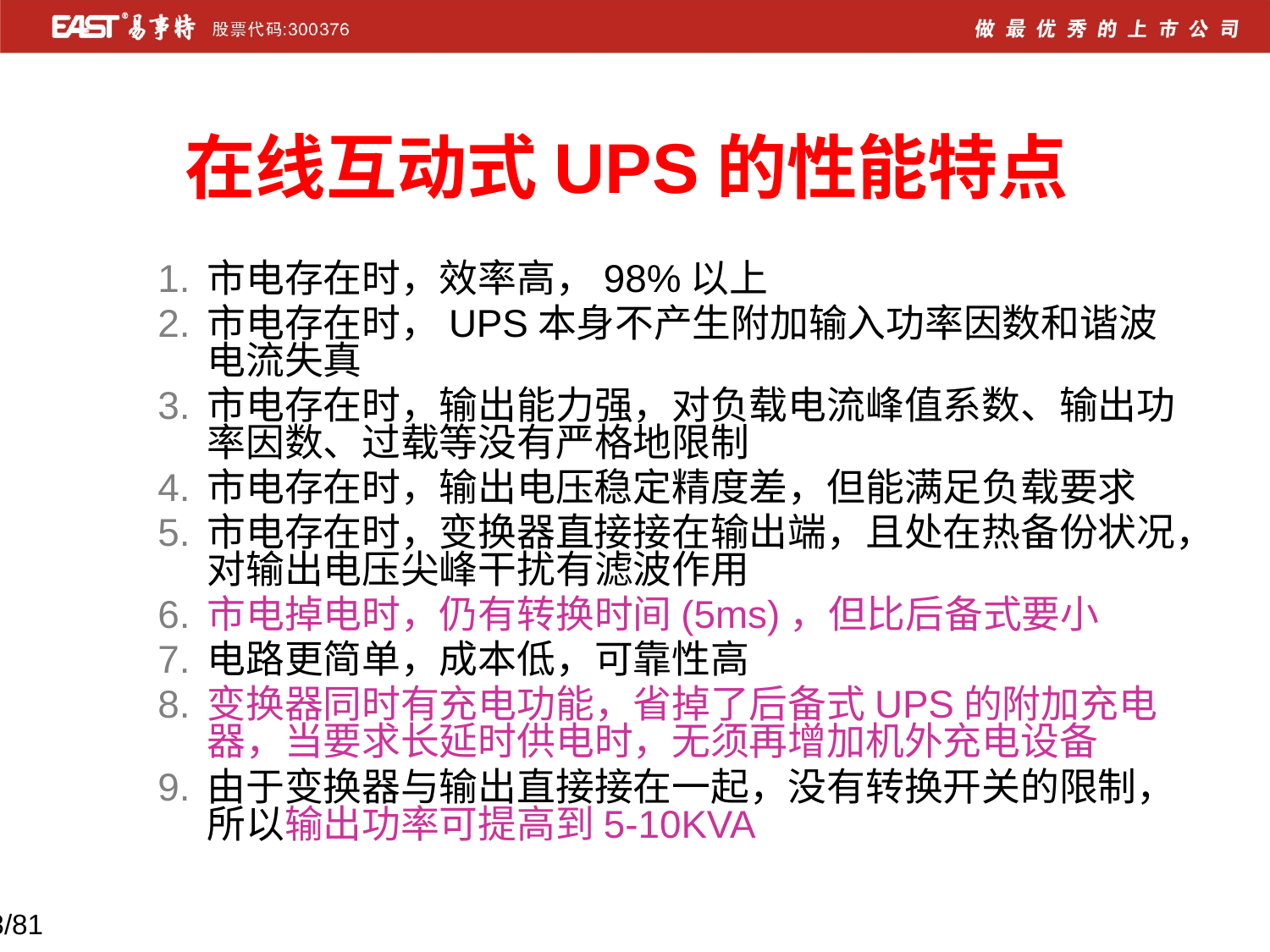

在线互动式UPS的性能特点
市电存在时，效率高，98%以上
市电存在时，UPS本身不产生附加输入功率因数和谐波电流失真
市电存在时，输出能力强，对负载电流峰值系数、输出功率因数、过载等没有严格地限制
市电存在时，输出电压稳定精度差，但能满足负载要求
市电存在时，变换器直接接在输出端，且处在热备份状况，对输出电压尖峰干扰有滤波作用
市电掉电时，仍有转换时间(5ms)，但比后备式要小
电路更简单，成本低，可靠性高
变换器同时有充电功能，省掉了后备式UPS的附加充电器，当要求长延时供电时，无须再增加机外充电设备
由于变换器与输出直接接在一起，没有转换开关的限制，所以输出功率可提高到5-10KVA